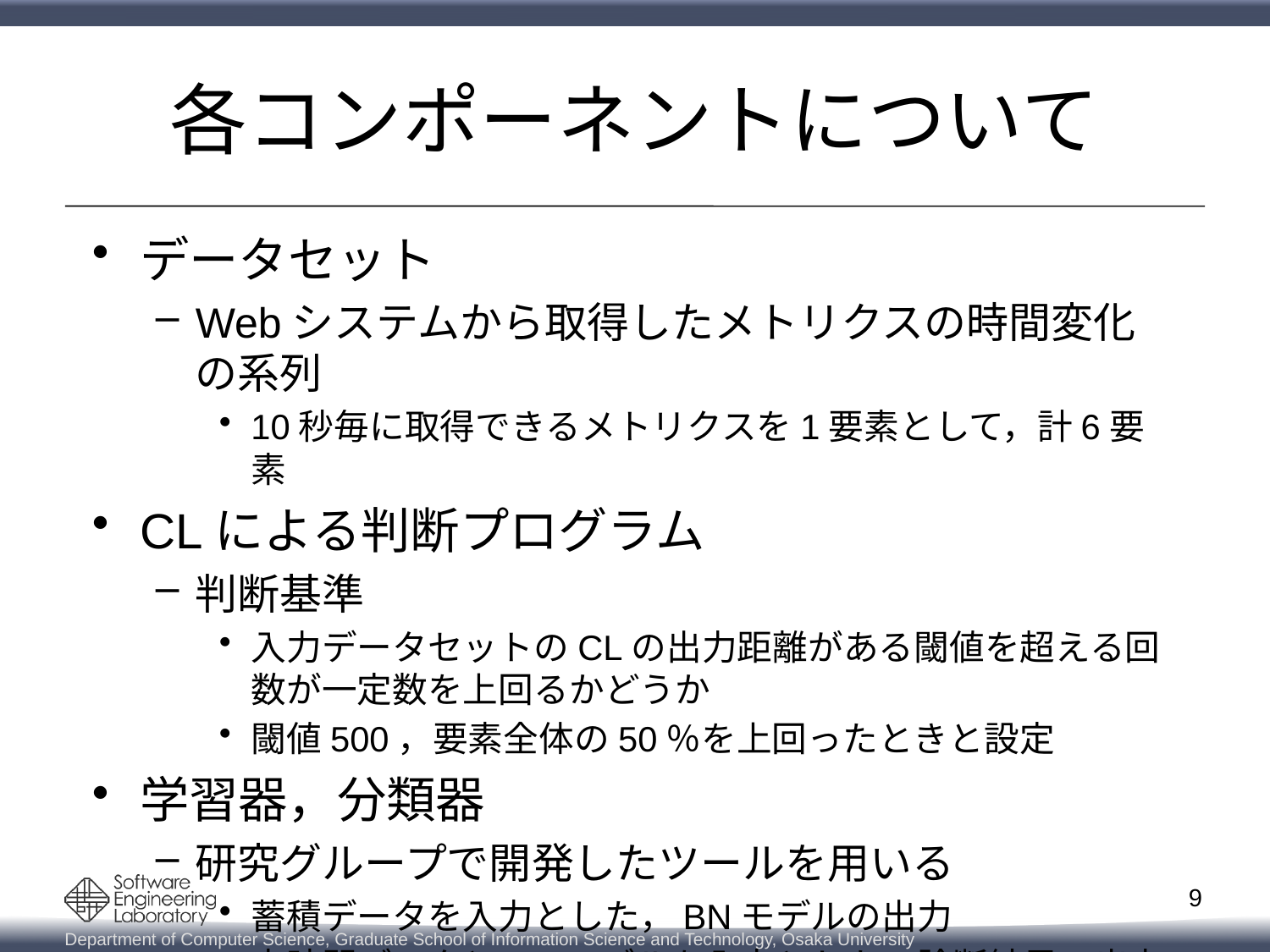

# 各コンポーネントについて
データセット
Webシステムから取得したメトリクスの時間変化の系列
10秒毎に取得できるメトリクスを1要素として，計6要素
CLによる判断プログラム
判断基準
入力データセットのCLの出力距離がある閾値を超える回数が一定数を上回るかどうか
閾値500，要素全体の50％を上回ったときと設定
学習器，分類器
研究グループで開発したツールを用いる
蓄積データを入力とした，BNモデルの出力
実時間データとBNモデルを入力とした，診断結果の出力

9